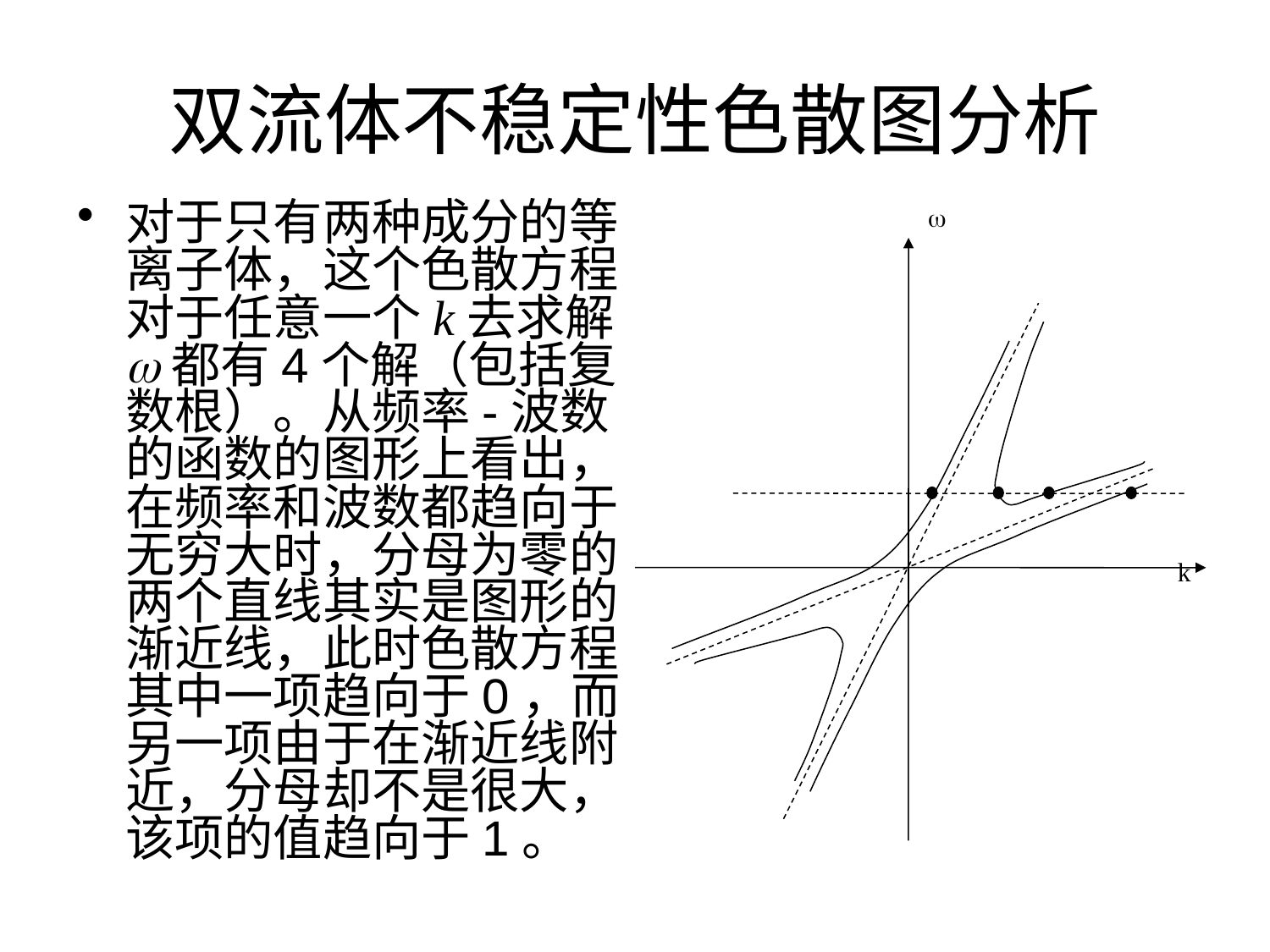

# 双流体不稳定性色散图分析
对于只有两种成分的等离子体，这个色散方程对于任意一个k去求解ω都有4个解（包括复数根）。从频率-波数的函数的图形上看出，在频率和波数都趋向于无穷大时，分母为零的两个直线其实是图形的渐近线，此时色散方程其中一项趋向于0，而另一项由于在渐近线附近，分母却不是很大，该项的值趋向于1。
ω

k